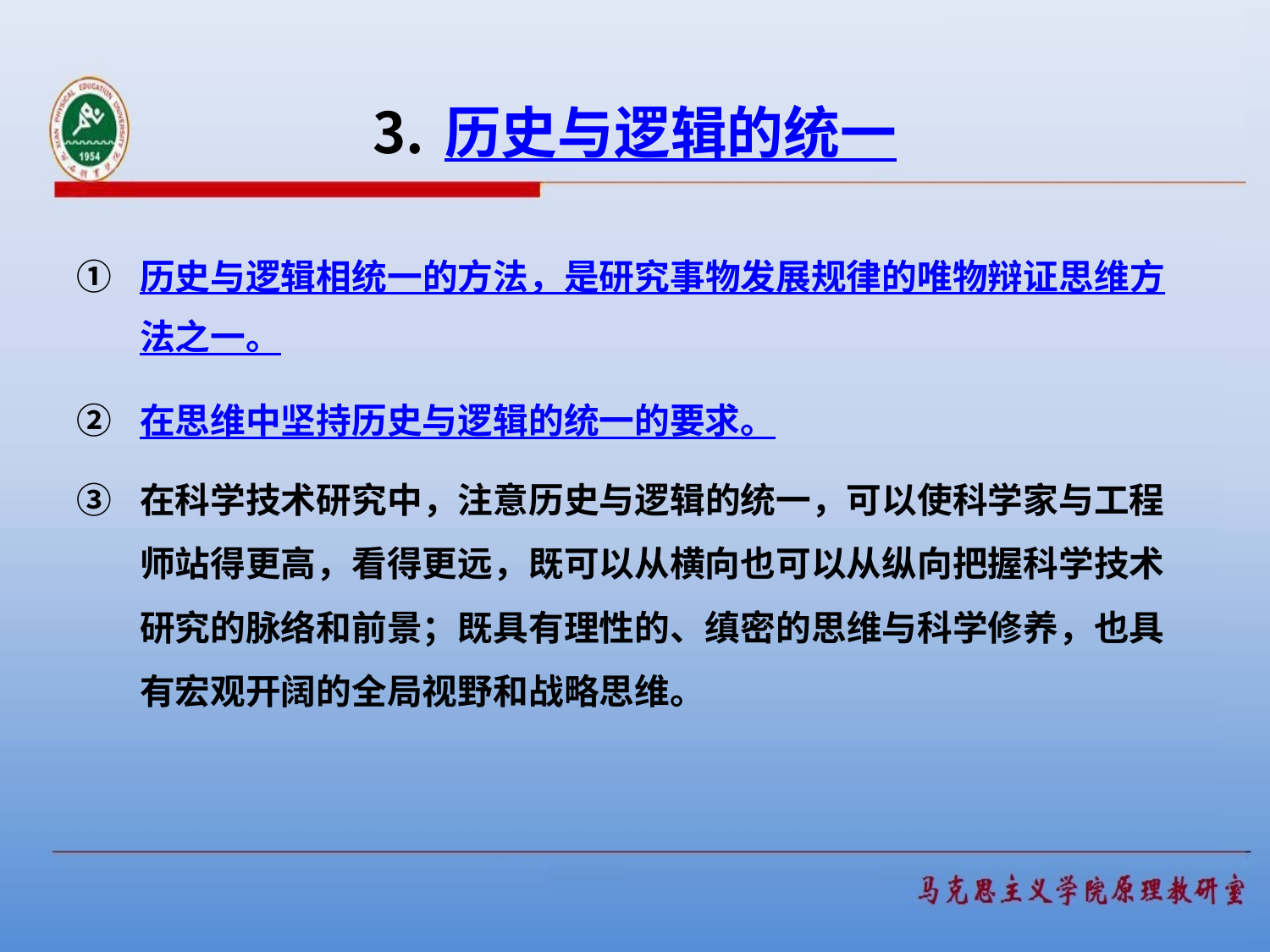

# 历史与逻辑的统一
历史与逻辑相统一的方法，是研究事物发展规律的唯物辩证思维方法之一。
在思维中坚持历史与逻辑的统一的要求。
在科学技术研究中，注意历史与逻辑的统一，可以使科学家与工程师站得更高，看得更远，既可以从横向也可以从纵向把握科学技术研究的脉络和前景；既具有理性的、缜密的思维与科学修养，也具有宏观开阔的全局视野和战略思维。